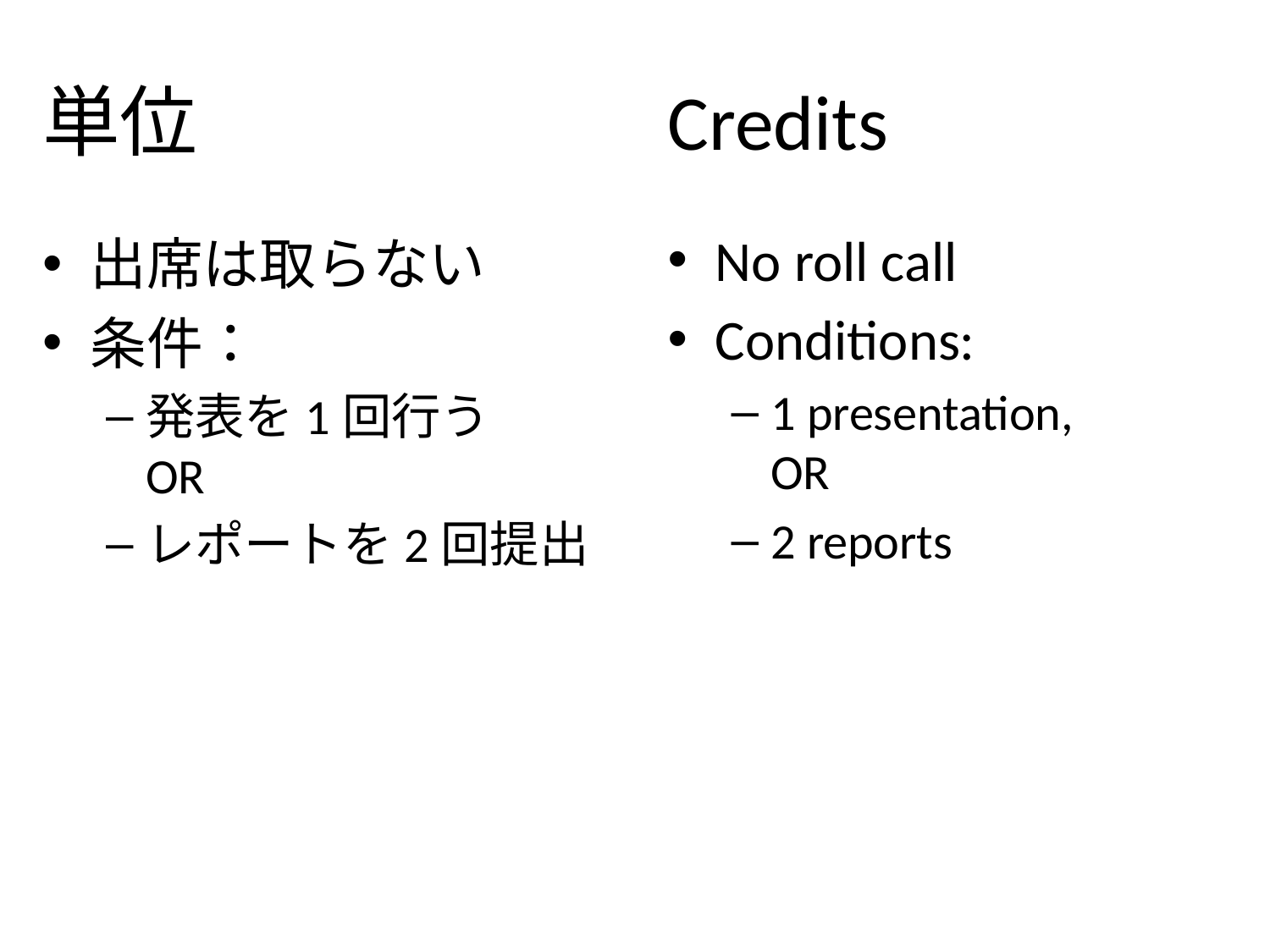

# 単位
Credits
No roll call
Conditions:
1 presentation,
OR
2 reports

出席は取らない
条件：
発表を1回行う
OR
レポートを2回提出